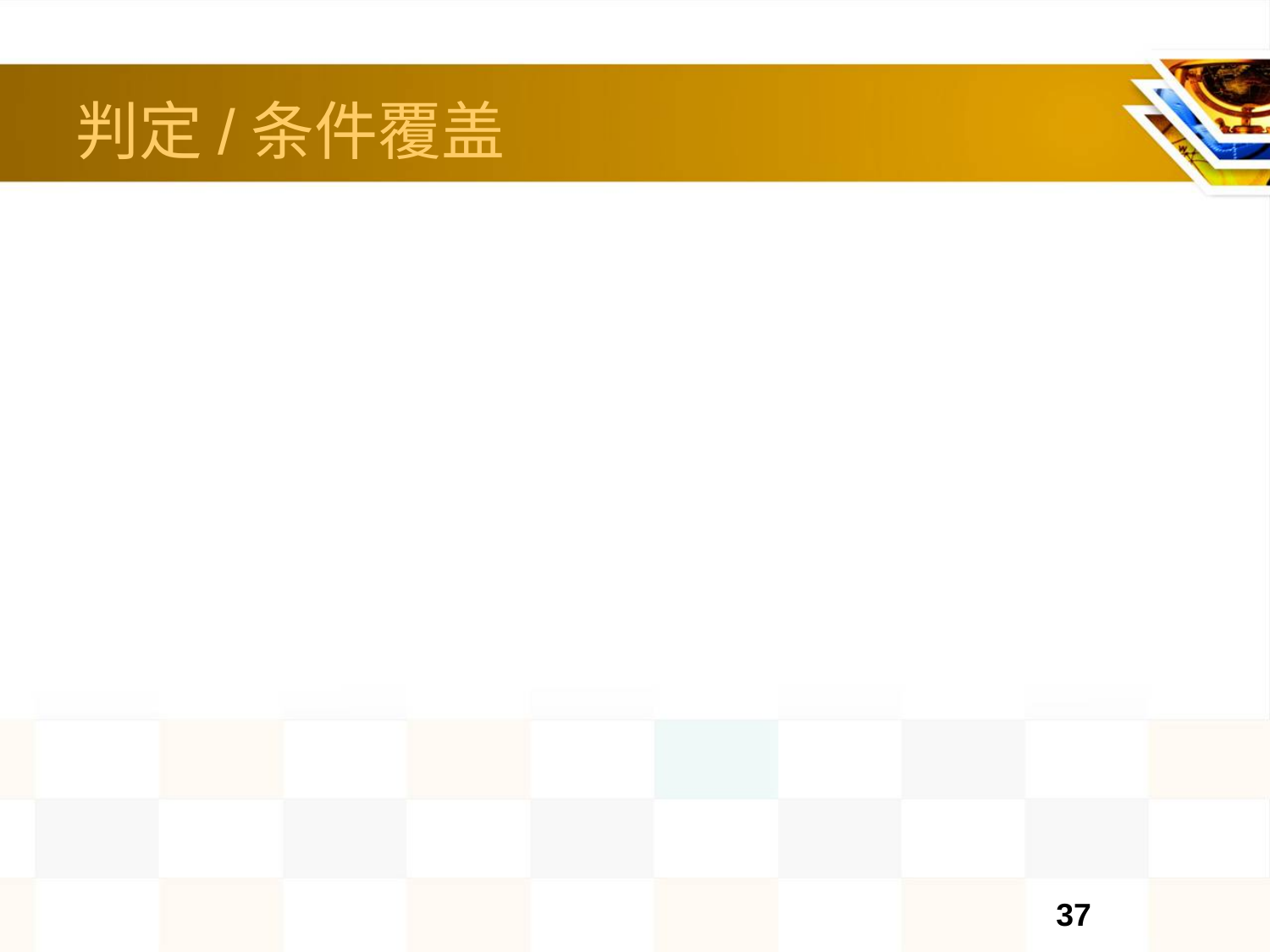

# 判定/条件覆盖
判定/条件覆盖是指通过设计足够多的测试用例，使得运行这些测试用例时，判定中的每个条件的所有可能结果至少出现一次，并且每个判定本身的所有可能结果也至少出现一次。